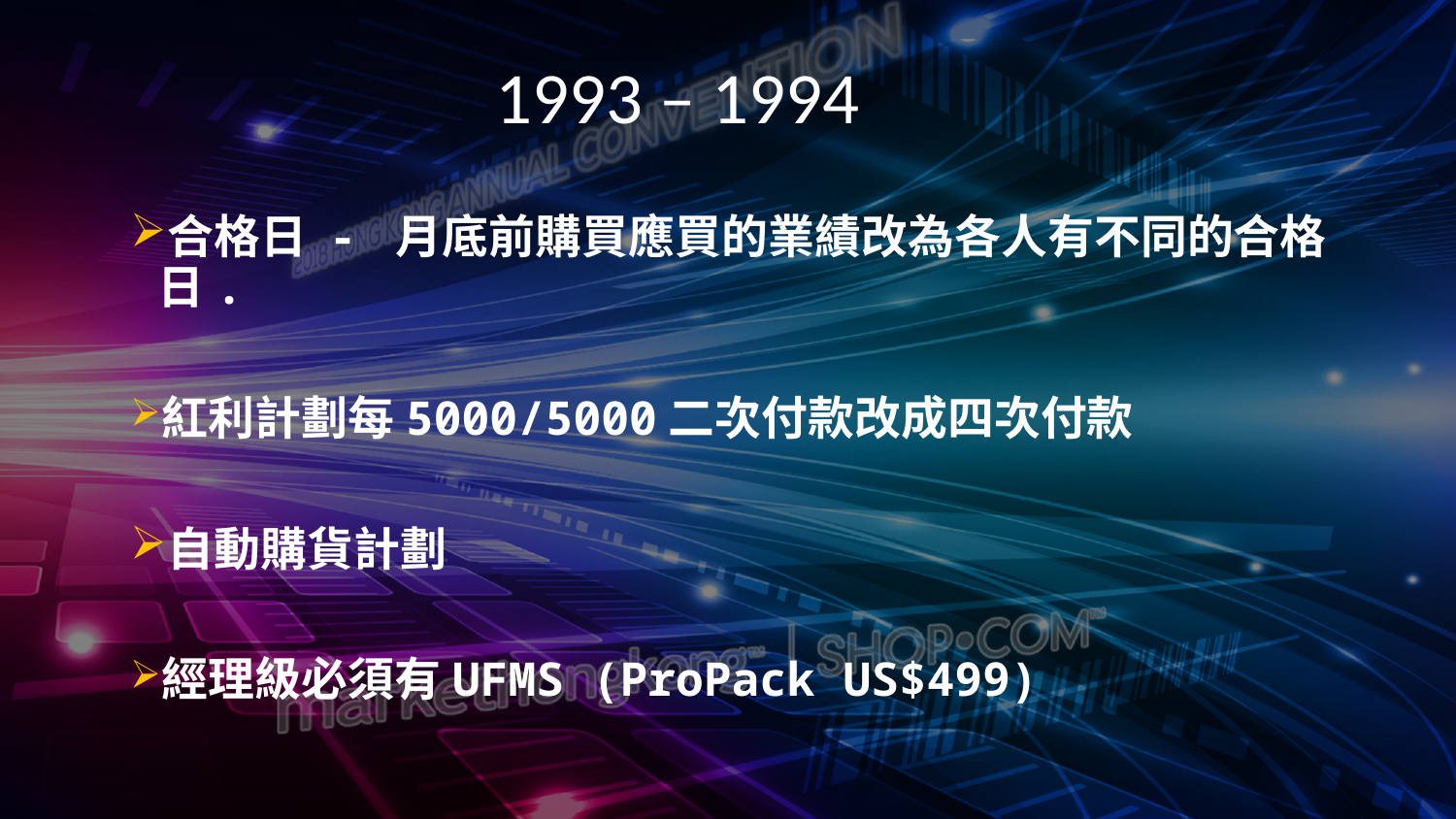

1993 – 1994
合格日 - 月底前購買應買的業績改為各人有不同的合格日.

紅利計劃每5000/5000二次付款改成四次付款

自動購貨計劃

經理級必須有UFMS (ProPack US$499)